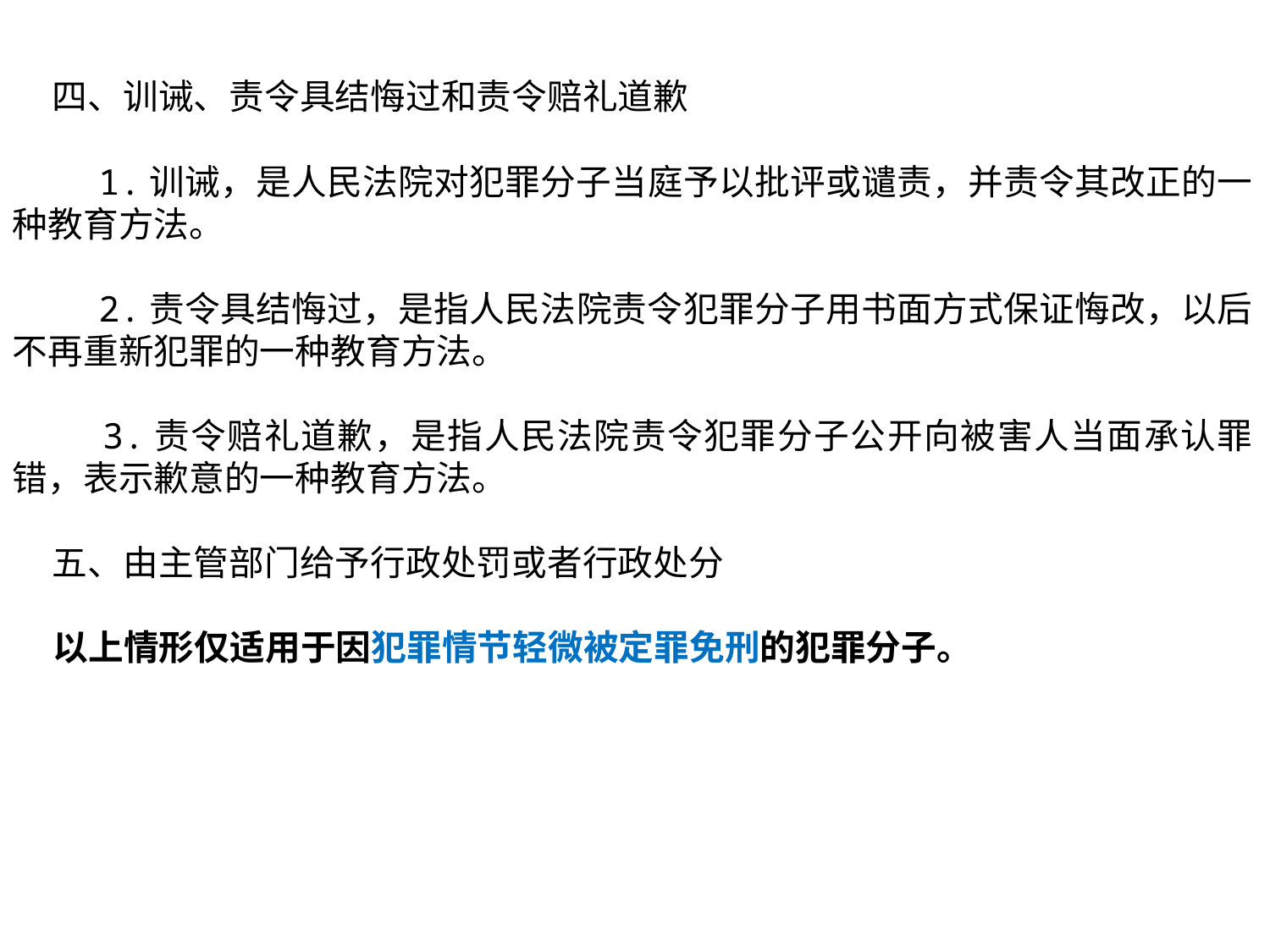

四、训诫、责令具结悔过和责令赔礼道歉

    1.训诫，是人民法院对犯罪分子当庭予以批评或谴责，并责令其改正的一种教育方法。

    2.责令具结悔过，是指人民法院责令犯罪分子用书面方式保证悔改，以后不再重新犯罪的一种教育方法。

    3.责令赔礼道歉，是指人民法院责令犯罪分子公开向被害人当面承认罪错，表示歉意的一种教育方法。

    五、由主管部门给予行政处罚或者行政处分

    以上情形仅适用于因犯罪情节轻微被定罪免刑的犯罪分子。